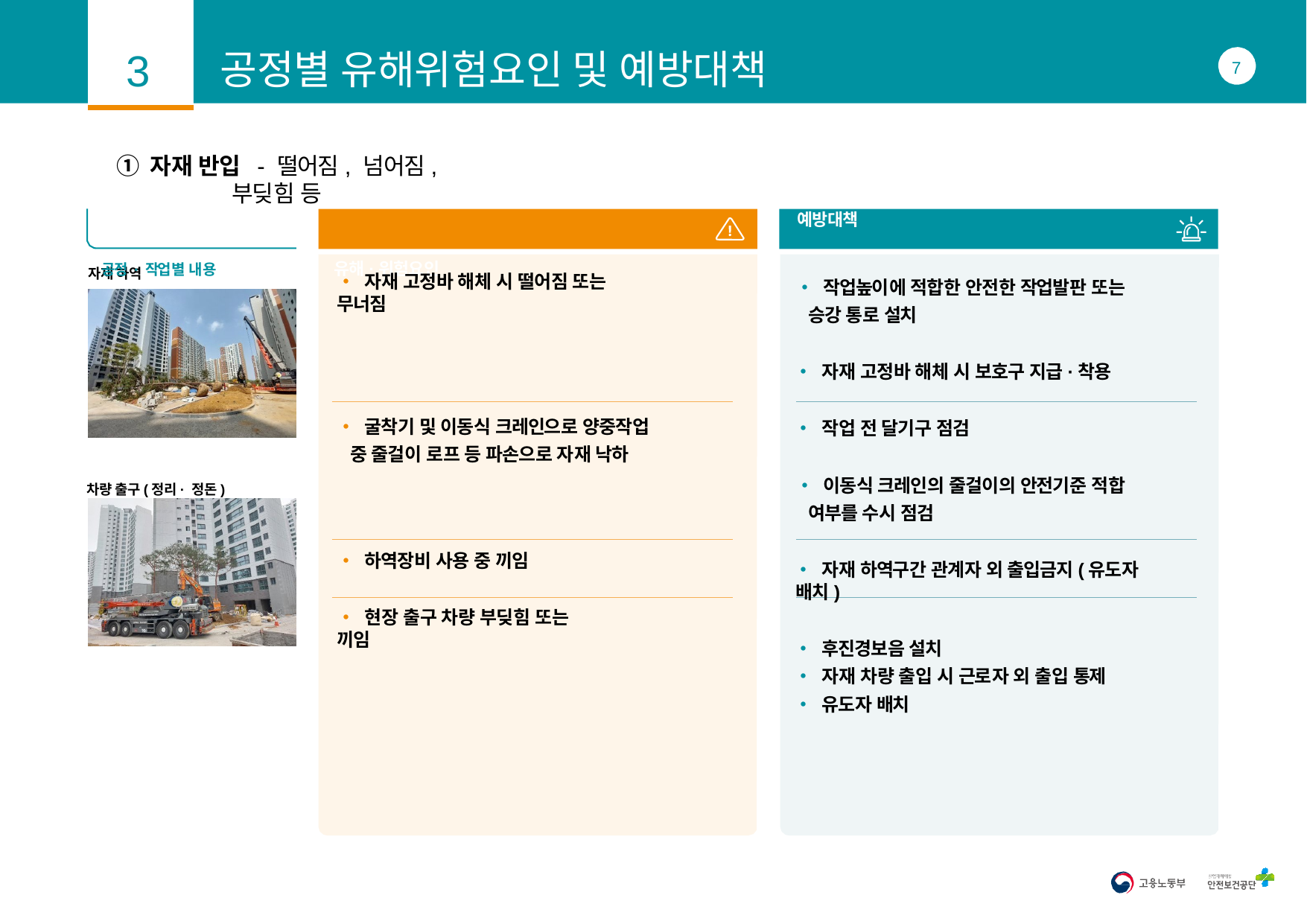

3
# 공정별 유해위험요인 및 예방대책
7
① 자재 반입  - 떨어짐, 넘어짐, 부딪힘 등

공정·작업별 내용	유해·위험요인

예방대책

자재 하역
• 자재 고정바 해체 시 떨어짐 또는 무너짐
• 작업높이에 적합한 안전한 작업발판 또는 승강 통로 설치

• 자재 고정바 해체 시 보호구 지급·착용

• 작업 전 달기구 점검

• 이동식 크레인의 줄걸이의 안전기준 적합 여부를 수시 점검

• 자재 하역구간 관계자 외 출입금지(유도자 배치)

• 후진경보음 설치
• 자재 차량 출입 시 근로자 외 출입 통제
• 유도자 배치

• 굴착기 및 이동식 크레인으로 양중작업 중 줄걸이 로프 등 파손으로 자재 낙하
차량 출구(정리· 정돈)

• 하역장비 사용 중 끼임

• 현장 출구 차량 부딪힘 또는 끼임